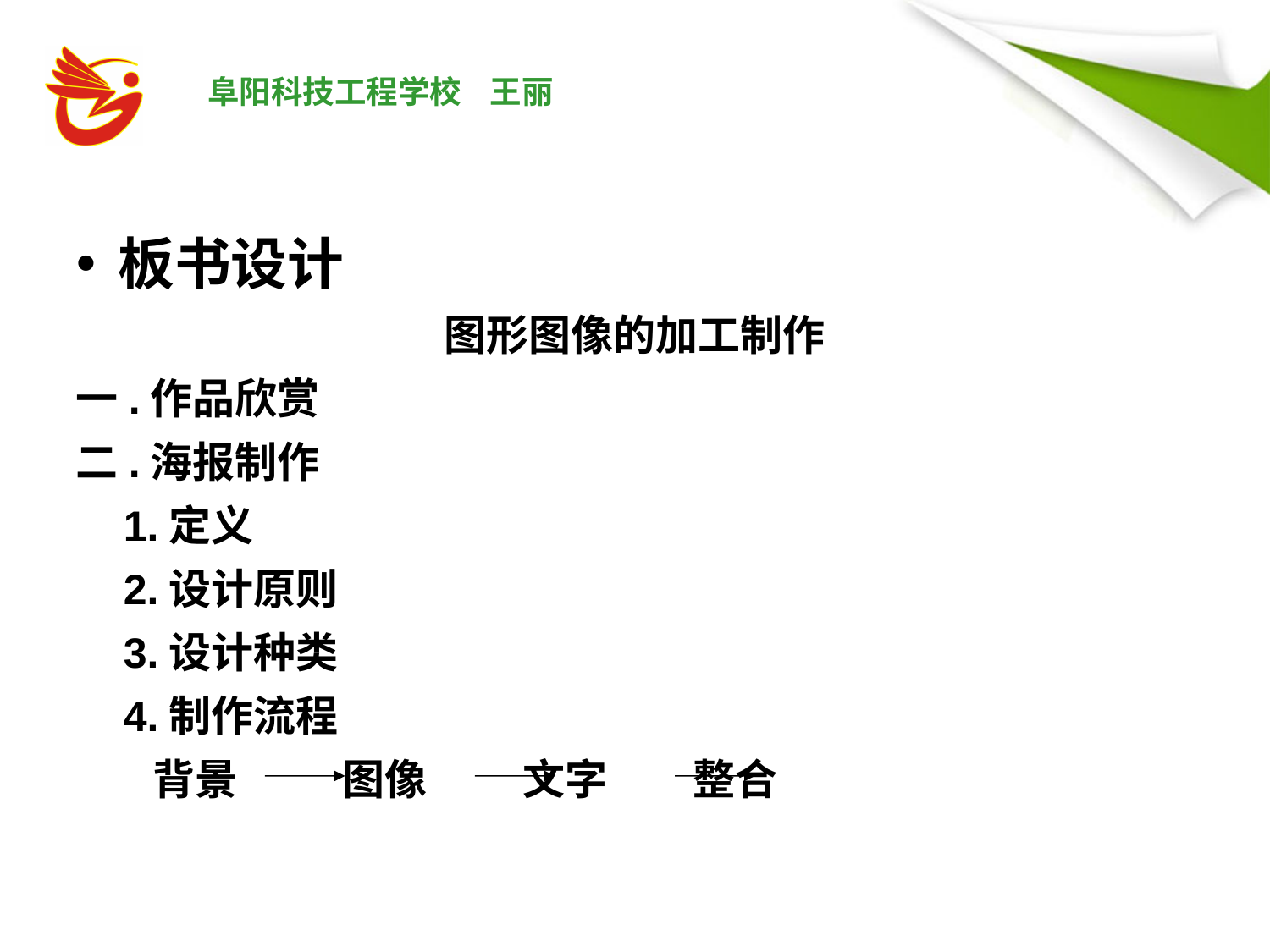

板书设计
图形图像的加工制作
一.作品欣赏
二.海报制作
    1.定义
    2.设计原则
    3.设计种类
    4.制作流程
       背景           图像          文字         整合

19